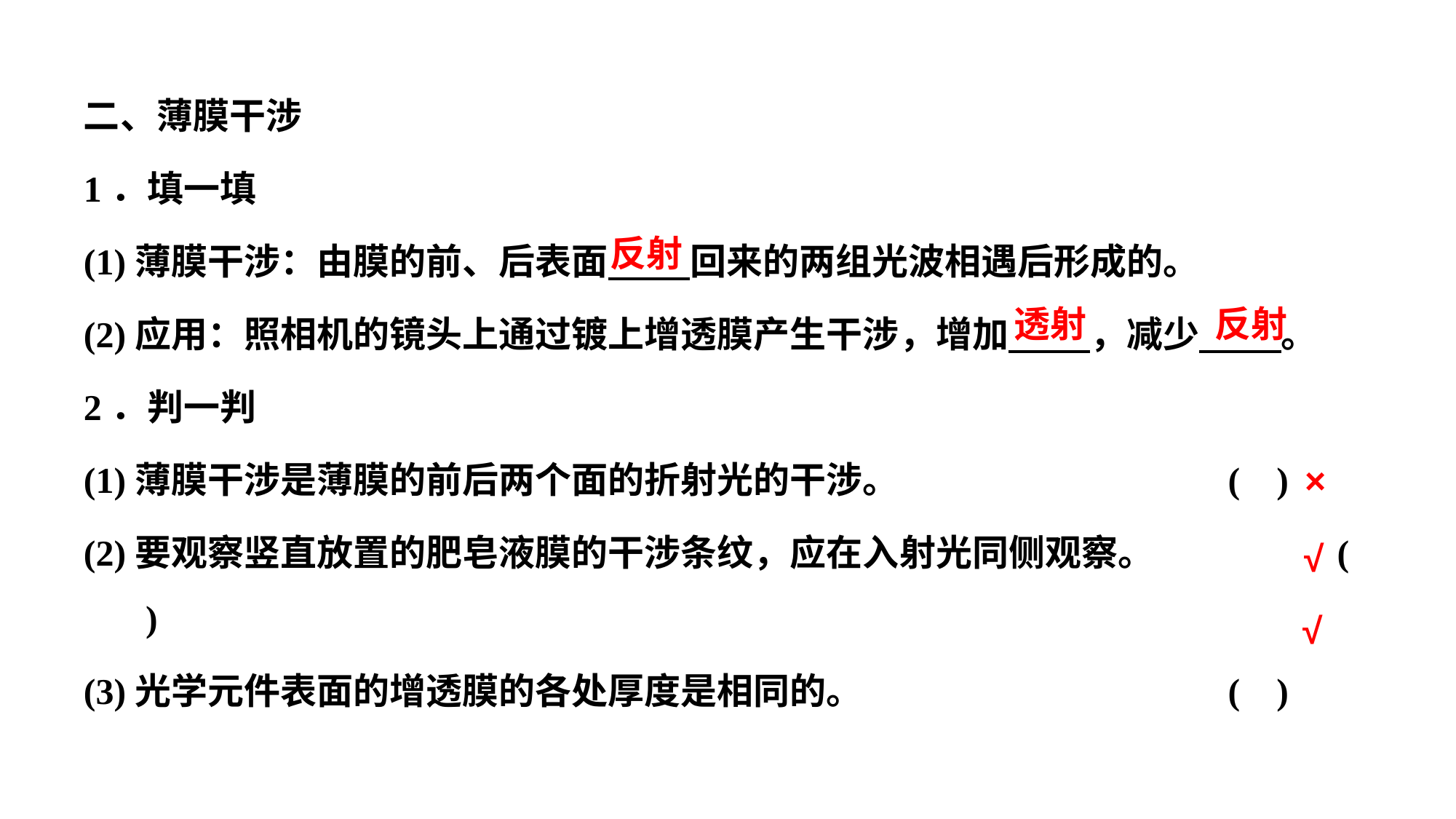

二、薄膜干涉
1．填一填
(1)薄膜干涉：由膜的前、后表面          回来的两组光波相遇后形成的。
(2)应用：照相机的镜头上通过镀上增透膜产生干涉，增加          ，减少          。
2．判一判
(1)薄膜干涉是薄膜的前后两个面的折射光的干涉。				(    )
(2)要观察竖直放置的肥皂液膜的干涉条纹，应在入射光同侧观察。		(    )
(3)光学元件表面的增透膜的各处厚度是相同的。				(    )
反射
透射
反射
×
√
√